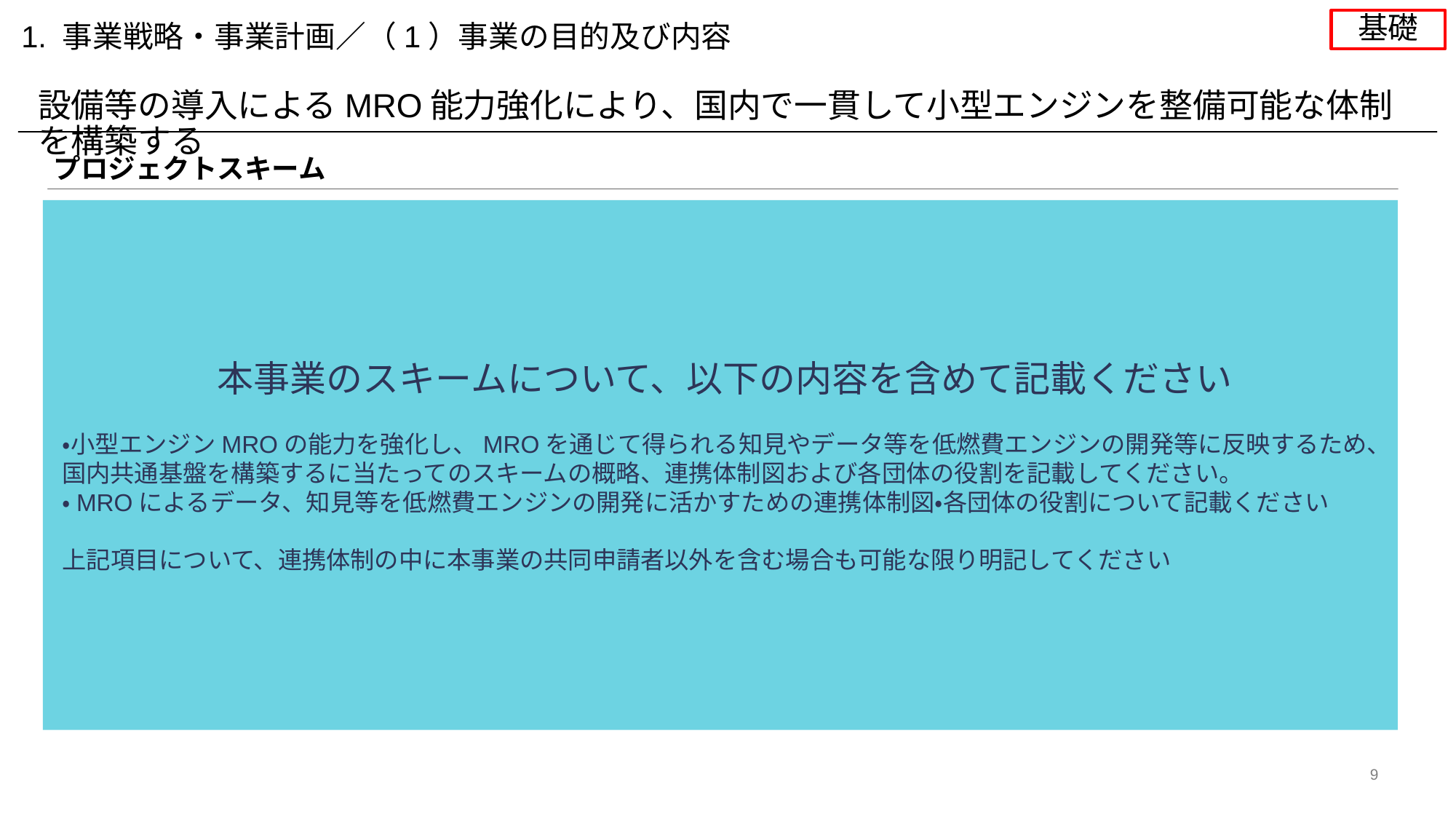

基礎
1. 事業戦略・事業計画／（1）事業の目的及び内容
設備等の導入によるMRO能力強化により、国内で一貫して小型エンジンを整備可能な体制を構築する
プロジェクトスキーム
本事業のスキームについて、以下の内容を含めて記載ください

・小型エンジンMROの能力を強化し、MROを通じて得られる知見やデータ等を低燃費エンジンの開発等に反映するため、国内共通基盤を構築するに当たってのスキームの概略、連携体制図および各団体の役割を記載してください。
・MROによるデータ、知見等を低燃費エンジンの開発に活かすための連携体制図・各団体の役割について記載ください

上記項目について、連携体制の中に本事業の共同申請者以外を含む場合も可能な限り明記してください